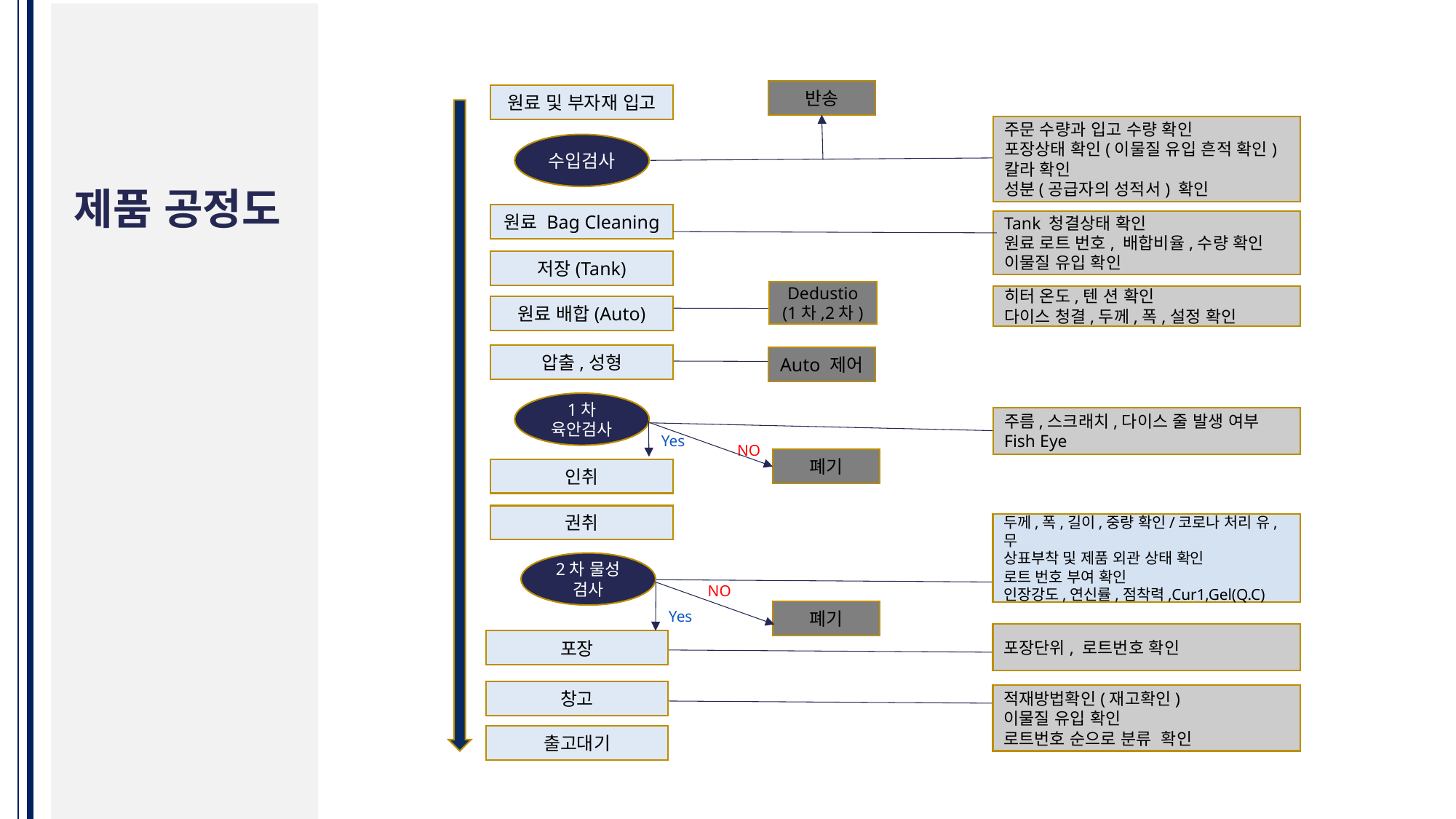

반송
원료 및 부자재 입고

주문 수량과 입고 수량 확인
포장상태 확인(이물질 유입 흔적 확인)
칼라 확인
성분(공급자의 성적서) 확인
수입검사
제품 공정도
원료 Bag Cleaning
Tank 청결상태 확인
원료 로트 번호, 배합비율,수량 확인
이물질 유입 확인
저장(Tank)
Dedustio
(1차,2차)
히터 온도,텐 션 확인
다이스 청결,두께,폭,설정 확인
원료 배합(Auto)
압출,성형
Auto 제어
1차 육안검사
주름,스크래치,다이스 줄 발생 여부
Fish Eye
Yes
NO
폐기
인취
권취
두께,폭,길이,중량 확인/코로나 처리 유,무
상표부착 및 제품 외관 상태 확인
로트 번호 부여 확인
인장강도,연신률,점착력,Cur1,Gel(Q.C)
2차 물성
검사
NO
Yes
폐기
포장단위, 로트번호 확인
포장
창고
적재방법확인(재고확인)
이물질 유입 확인
로트번호 순으로 분류  확인
출고대기